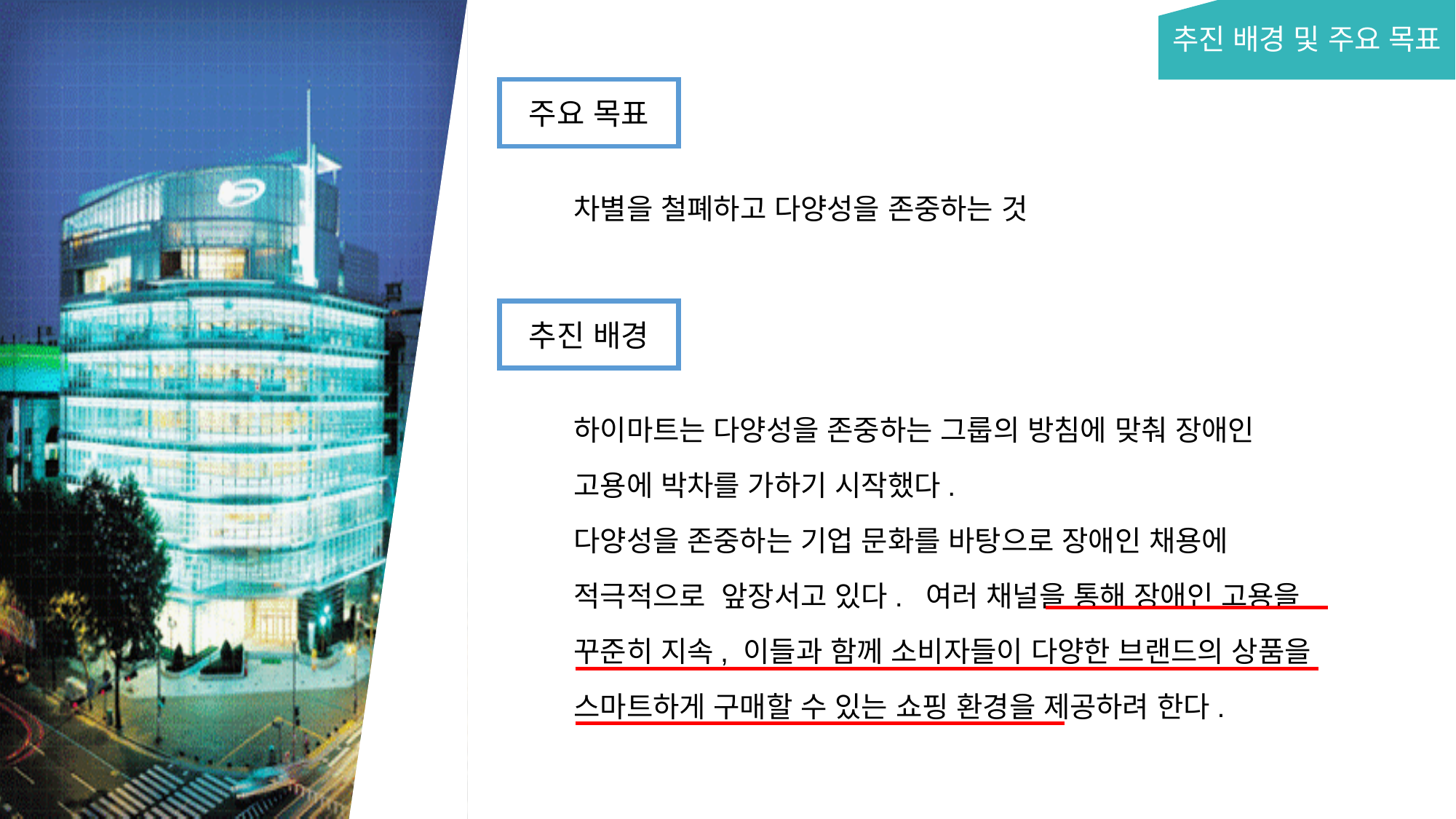

추진 배경 및 주요 목표
주요 목표
차별을 철폐하고 다양성을 존중하는 것
추진 배경
하이마트는 다양성을 존중하는 그룹의 방침에 맞춰 장애인 고용에 박차를 가하기 시작했다.
다양성을 존중하는 기업 문화를 바탕으로 장애인 채용에 적극적으로  앞장서고 있다.  여러 채널을 통해 장애인 고용을 꾸준히 지속, 이들과 함께 소비자들이 다양한 브랜드의 상품을 스마트하게 구매할 수 있는 쇼핑 환경을 제공하려 한다.